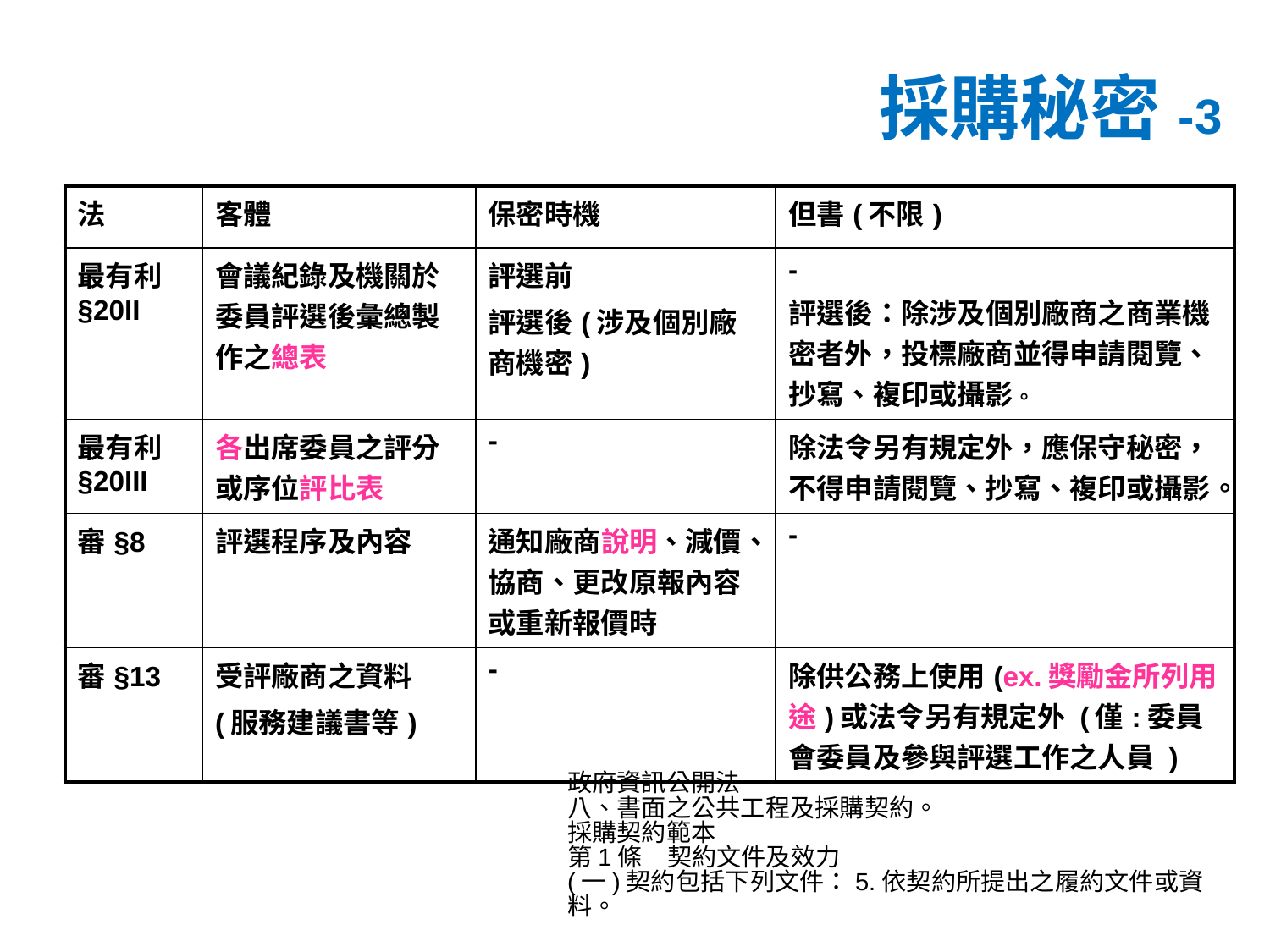

# 採購秘密-3
| 法 | 客體 | 保密時機 | 但書(不限) |
| --- | --- | --- | --- |
| 最有利§20II | 會議紀錄及機關於委員評選後彙總製作之總表 | 評選前 評選後(涉及個別廠商機密) | - 評選後：除涉及個別廠商之商業機密者外，投標廠商並得申請閱覽、抄寫、複印或攝影。 |
| 最有利§20III | 各出席委員之評分或序位評比表 | - | 除法令另有規定外，應保守秘密，不得申請閱覽、抄寫、複印或攝影。 |
| 審§8 | 評選程序及內容 | 通知廠商說明、減價、協商、更改原報內容或重新報價時 | - |
| 審§13 | 受評廠商之資料 (服務建議書等) | - | 除供公務上使用(ex.獎勵金所列用途)或法令另有規定外 (僅:委員會委員及參與評選工作之人員 ) |
政府資訊公開法
八、書面之公共工程及採購契約。
採購契約範本
第1條　契約文件及效力
(一)契約包括下列文件：5.依契約所提出之履約文件或資料。
76